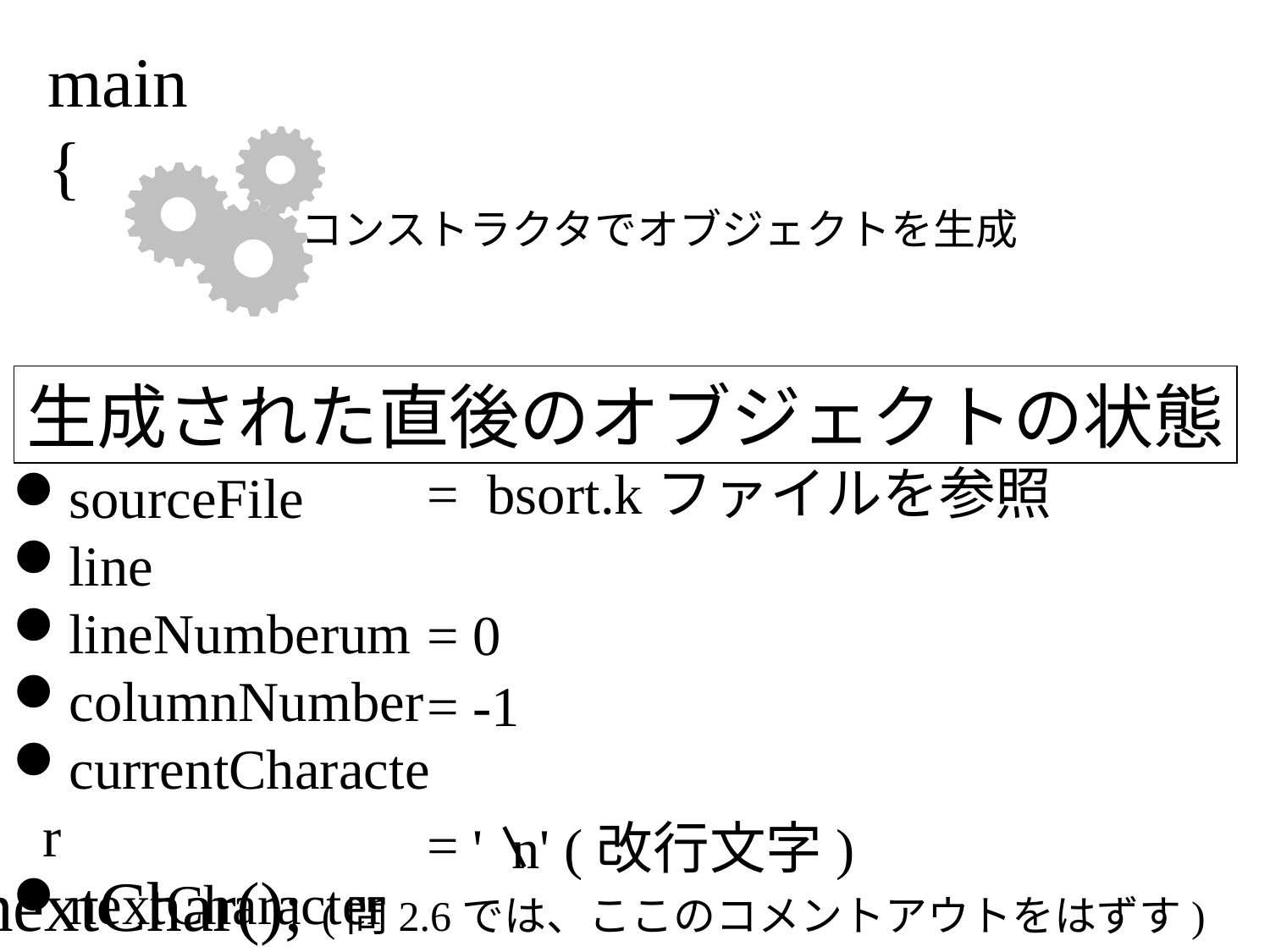

main
{

コンストラクタでオブジェクトを生成
生成された直後のオブジェクトの状態
=  bsort.kファイルを参照

= 0
= -1

 '  n' (改行文字)
sourceFile
line
lineNumberum
columnNumber
currentCharacter
nextCharacter
//nextChar(); (問2.6では、ここのコメントアウトをはずす)